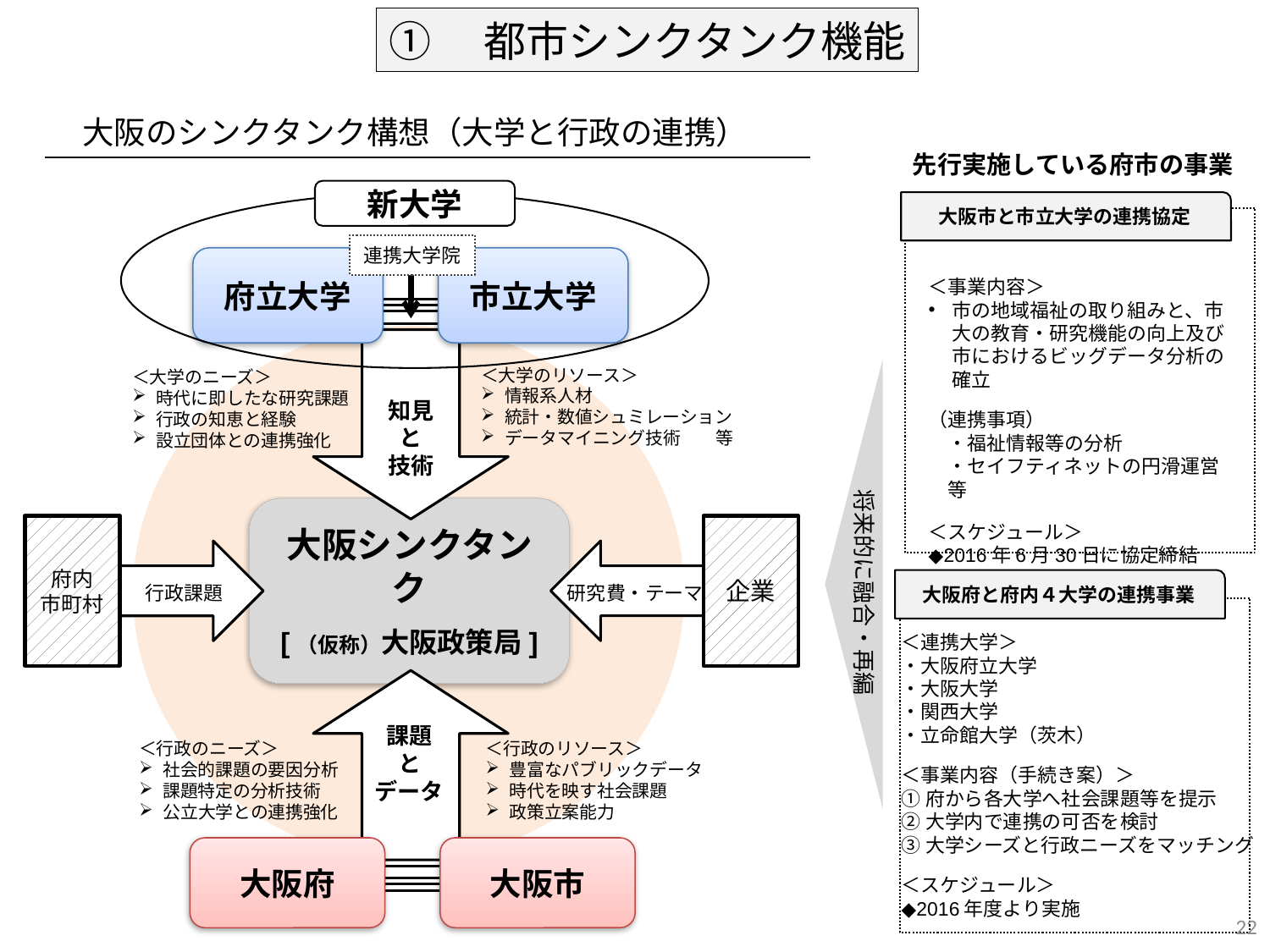

①　都市シンクタンク機能
大阪のシンクタンク構想（大学と行政の連携）
先行実施している府市の事業
新大学
大阪市と市立大学の連携協定

連携大学院
府立大学
市立大学
＜事業内容＞
市の地域福祉の取り組みと、市大の教育・研究機能の向上及び市におけるビッグデータ分析の確立

（連携事項）
　・福祉情報等の分析
　・セイフティネットの円滑運営　等

＜スケジュール＞
◆2016年6月30日に協定締結

＜大学のリソース＞
情報系人材
統計・数値シュミレーション
データマイニング技術　　等
＜大学のニーズ＞
時代に即したな研究課題
行政の知恵と経験
設立団体との連携強化
知見
と
技術
将来的に融合・再編
大阪シンクタンク

[（仮称）大阪政策局]

府内
市町村
企業

大阪府と府内４大学の連携事業
行政課題
研究費・テーマ

＜連携大学＞
・大阪府立大学
・大阪大学
・関西大学
・立命館大学（茨木）

＜事業内容（手続き案）＞
①府から各大学へ社会課題等を提示
②大学内で連携の可否を検討
③大学シーズと行政ニーズをマッチング

＜スケジュール＞
◆2016年度より実施

課題
と
データ
＜行政のニーズ＞
社会的課題の要因分析
課題特定の分析技術
公立大学との連携強化
＜行政のリソース＞
豊富なパブリックデータ
時代を映す社会課題
政策立案能力
大阪府
大阪市
22